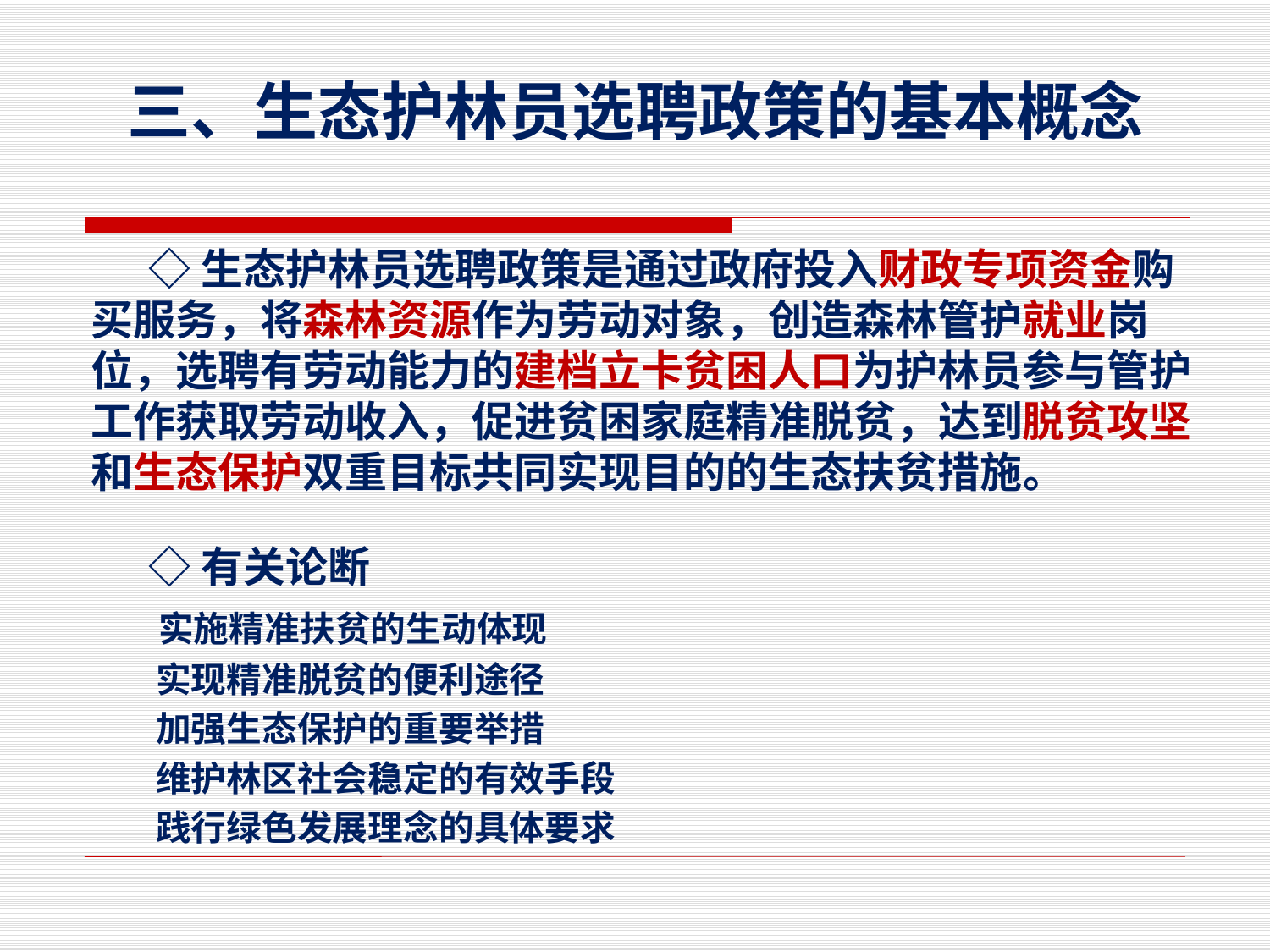

# 三、生态护林员选聘政策的基本概念
      ◇生态护林员选聘政策是通过政府投入财政专项资金购买服务，将森林资源作为劳动对象，创造森林管护就业岗位，选聘有劳动能力的建档立卡贫困人口为护林员参与管护工作获取劳动收入，促进贫困家庭精准脱贫，达到脱贫攻坚和生态保护双重目标共同实现目的的生态扶贫措施。

      ◇有关论断
      实施精准扶贫的生动体现
       实现精准脱贫的便利途径
       加强生态保护的重要举措
       维护林区社会稳定的有效手段
       践行绿色发展理念的具体要求